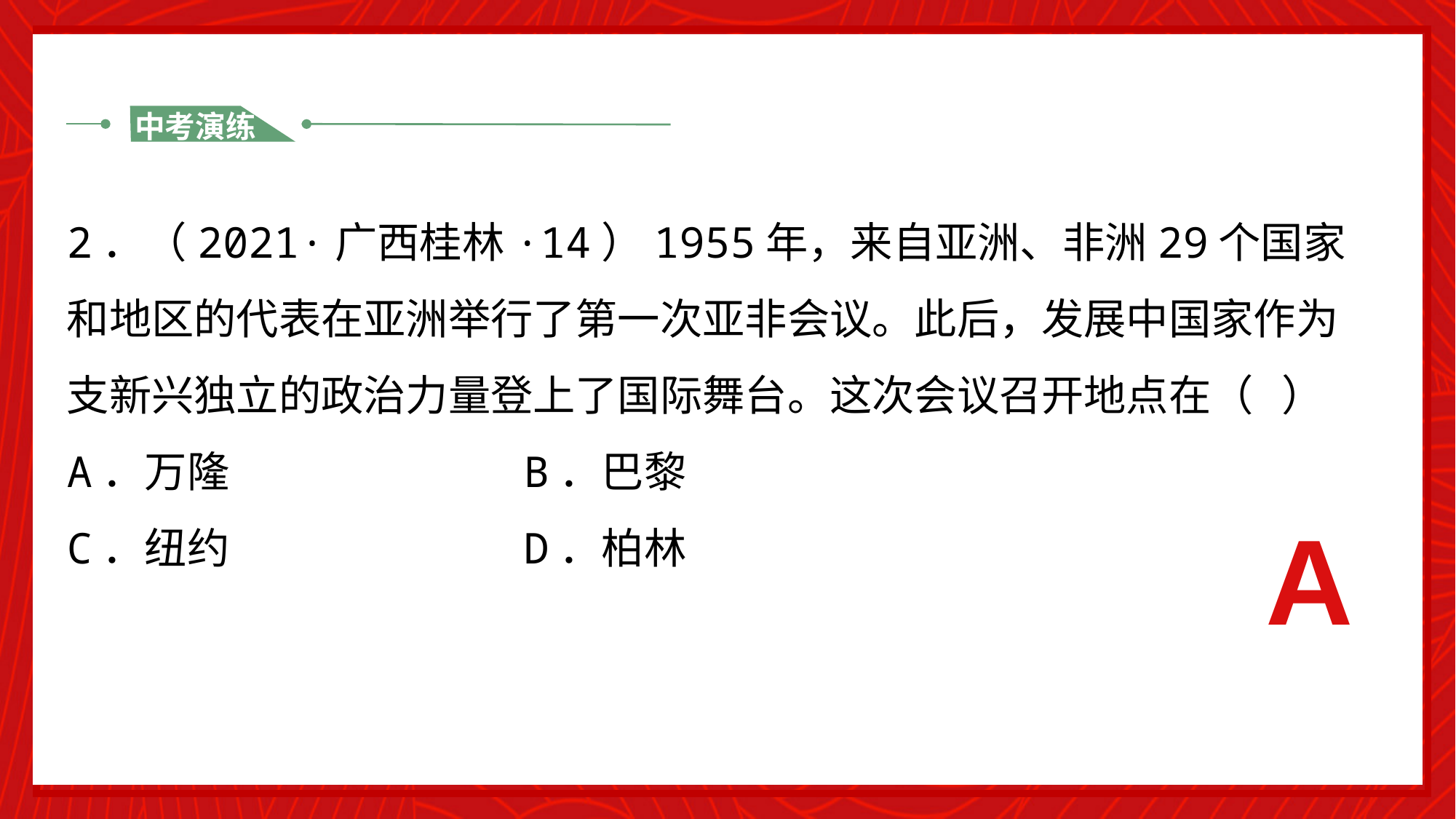

中考演练

2．（2021·广西桂林·14）1955年，来自亚洲、非洲29个国家和地区的代表在亚洲举行了第一次亚非会议。此后，发展中国家作为支新兴独立的政治力量登上了国际舞台。这次会议召开地点在（   ）
A．万隆                              B．巴黎
C．纽约                              D．柏林

A